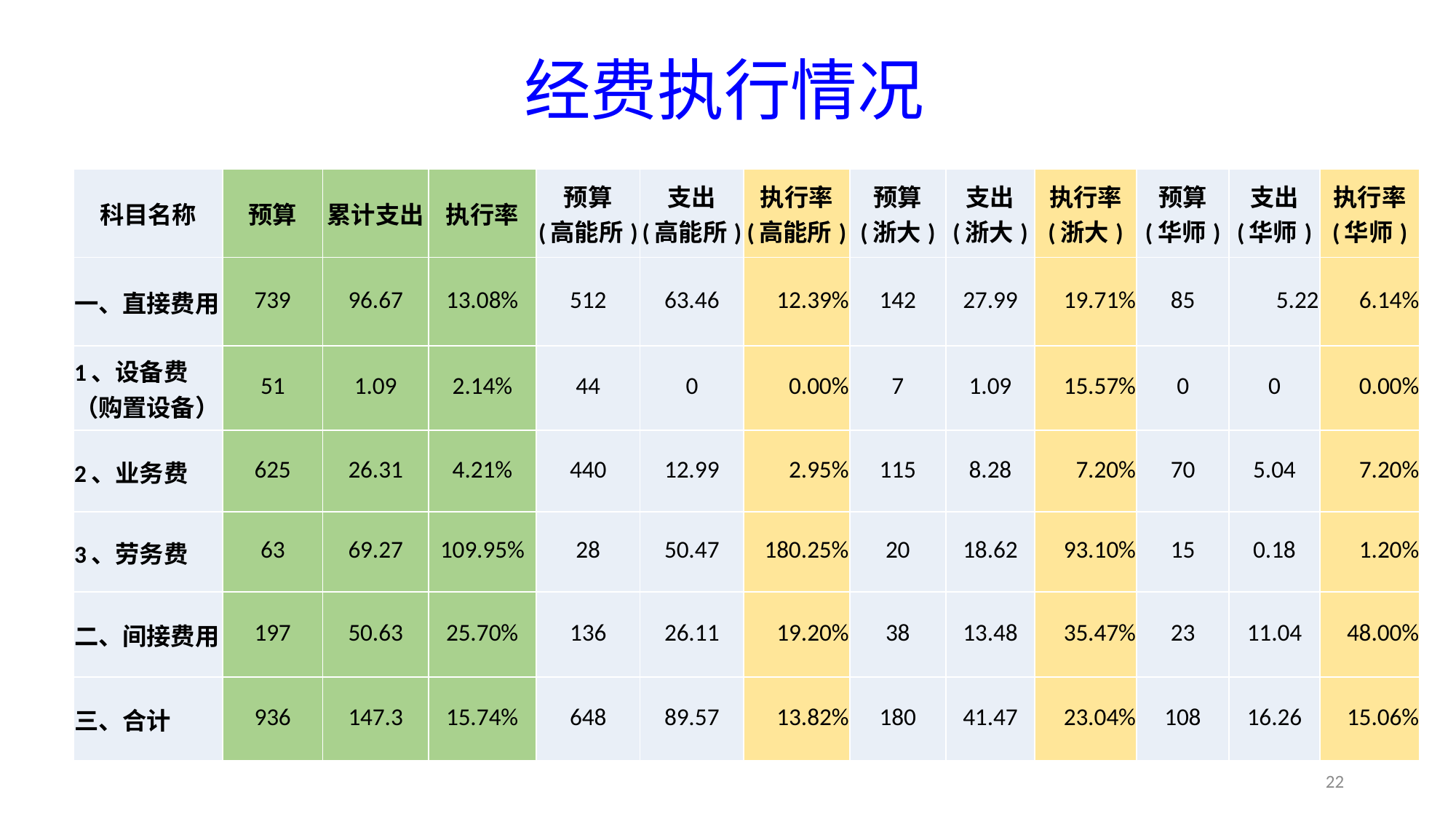

# 经费执行情况
| 科目名称 | 预算 | 累计支出 | 执行率 | 预算 (高能所) | 支出 (高能所) | 执行率 (高能所) | 预算 (浙大) | 支出 (浙大) | 执行率 (浙大) | 预算 (华师) | 支出 (华师) | 执行率 (华师) |
| --- | --- | --- | --- | --- | --- | --- | --- | --- | --- | --- | --- | --- |
| 一、直接费用 | 739 | 96.67 | 13.08% | 512 | 63.46 | 12.39% | 142 | 27.99 | 19.71% | 85 | 5.22 | 6.14% |
| 1、设备费（购置设备） | 51 | 1.09 | 2.14% | 44 | 0 | 0.00% | 7 | 1.09 | 15.57% | 0 | 0 | 0.00% |
| 2、业务费 | 625 | 26.31 | 4.21% | 440 | 12.99 | 2.95% | 115 | 8.28 | 7.20% | 70 | 5.04 | 7.20% |
| 3、劳务费 | 63 | 69.27 | 109.95% | 28 | 50.47 | 180.25% | 20 | 18.62 | 93.10% | 15 | 0.18 | 1.20% |
| 二、间接费用 | 197 | 50.63 | 25.70% | 136 | 26.11 | 19.20% | 38 | 13.48 | 35.47% | 23 | 11.04 | 48.00% |
| 三、合计 | 936 | 147.3 | 15.74% | 648 | 89.57 | 13.82% | 180 | 41.47 | 23.04% | 108 | 16.26 | 15.06% |
22